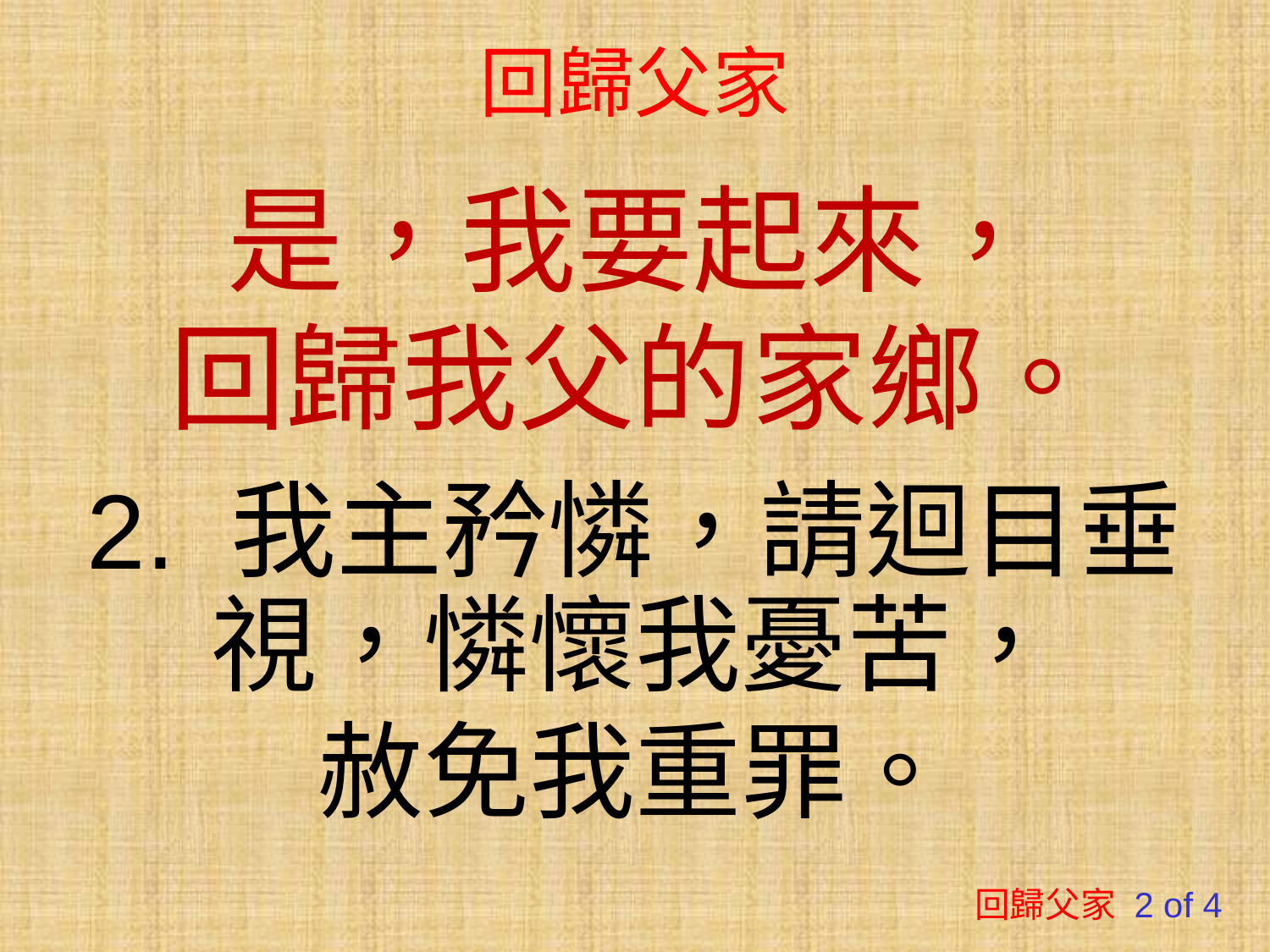

# 回歸父家
是，我要起來，
回歸我父的家鄉。
2. 我主矜憐，請迴目垂視，憐懷我憂苦，
赦免我重罪。
回歸父家 2 of 4